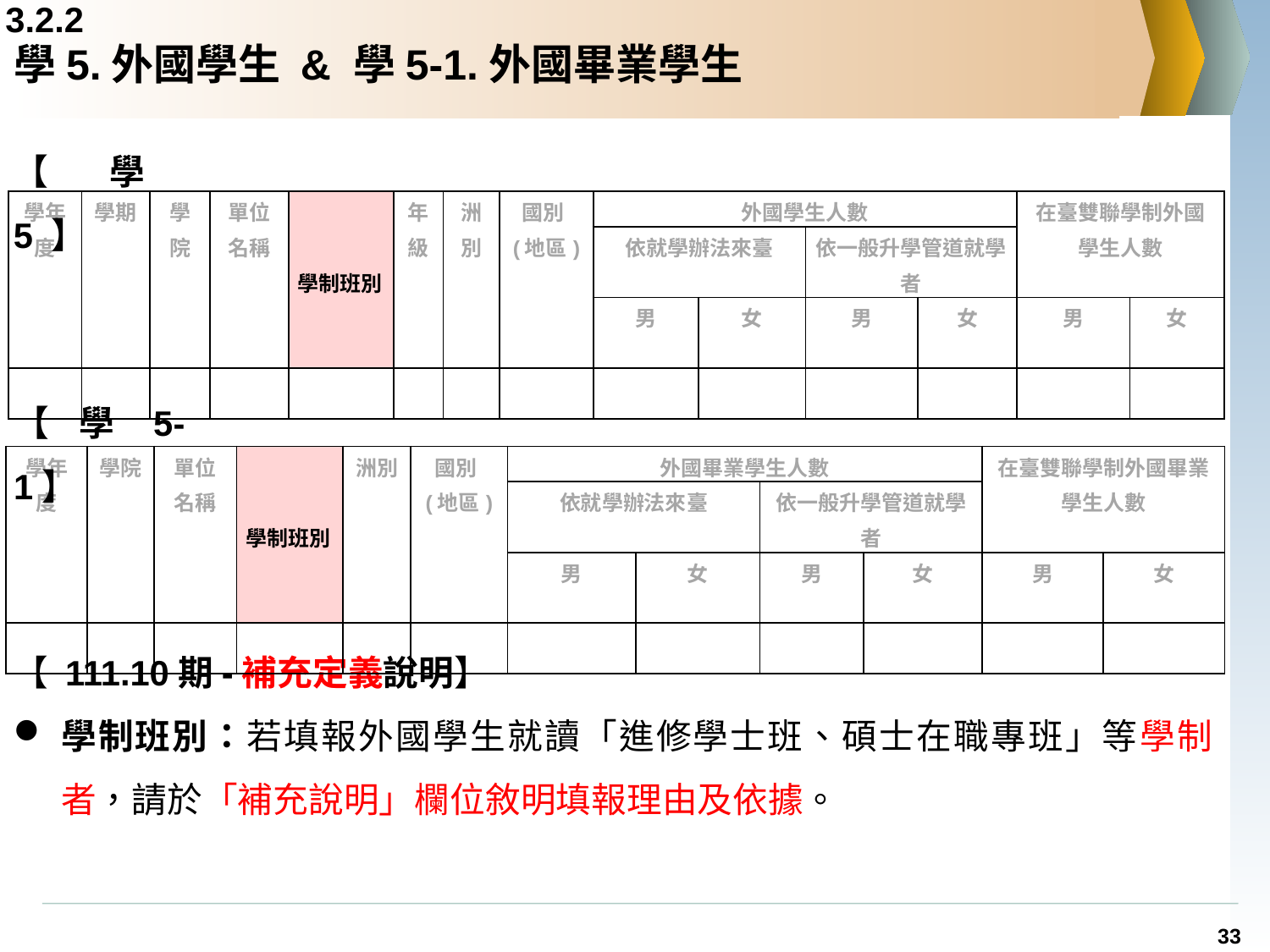

3.2.2
# 學5.外國學生 & 學5-1.外國畢業學生
【學5 】
| 學年度 | 學期 | 學院 | 單位名稱 | 學制班別 | 年級 | 洲別 | 國別(地區) | 外國學生人數 |  |  |  | 在臺雙聯學制外國學生人數 |  |
| --- | --- | --- | --- | --- | --- | --- | --- | --- | --- | --- | --- | --- | --- |
|  |  |  |  |  |  |  |  | 依就學辦法來臺 |  | 依一般升學管道就學者 |  |  |  |
|  |  |  |  |  |  |  |  | 男 | 女 | 男 | 女 | 男 | 女 |
|  |  |  |  |  |  |  |  |  |  |  |  |  |  |
【學5-1】
| 學年度 | 學院 | 單位名稱 | 學制班別 | 洲別 | 國別(地區) | 外國畢業學生人數 |  |  |  | 在臺雙聯學制外國畢業學生人數 |  |
| --- | --- | --- | --- | --- | --- | --- | --- | --- | --- | --- | --- |
|  |  |  |  |  |  | 依就學辦法來臺 |  | 依一般升學管道就學者 |  |  |  |
|  |  |  |  |  |  | 男 | 女 | 男 | 女 | 男 | 女 |
|  |  |  |  |  |  |  |  |  |  |  |  |
【 111.10期-補充定義說明】
學制班別：若填報外國學生就讀「進修學士班、碩士在職專班」等學制者，請於「補充說明」欄位敘明填報理由及依據。